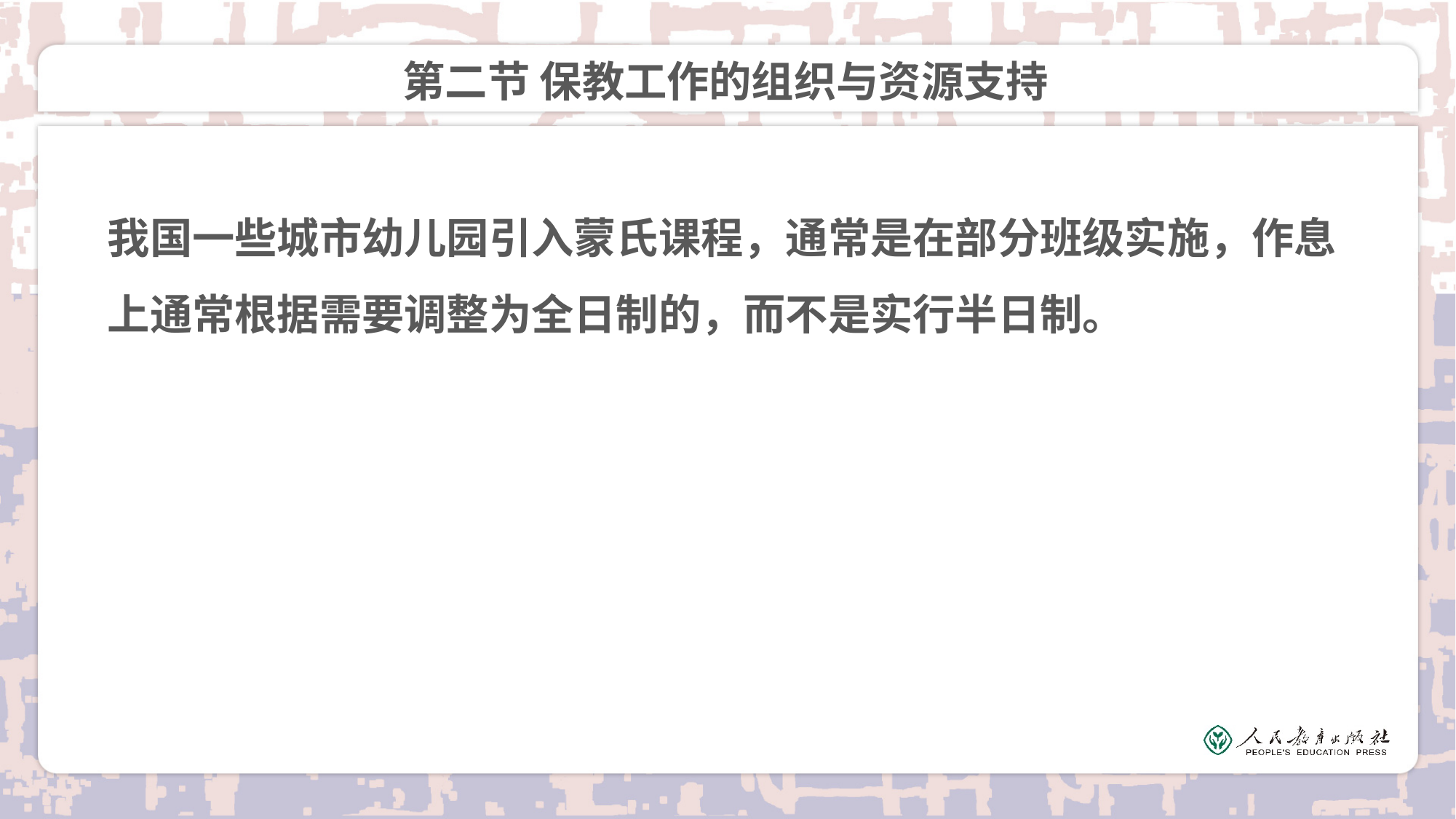

# 第二节 保教工作的组织与资源支持
我国一些城市幼儿园引入蒙氏课程，通常是在部分班级实施，作息上通常根据需要调整为全日制的，而不是实行半日制。